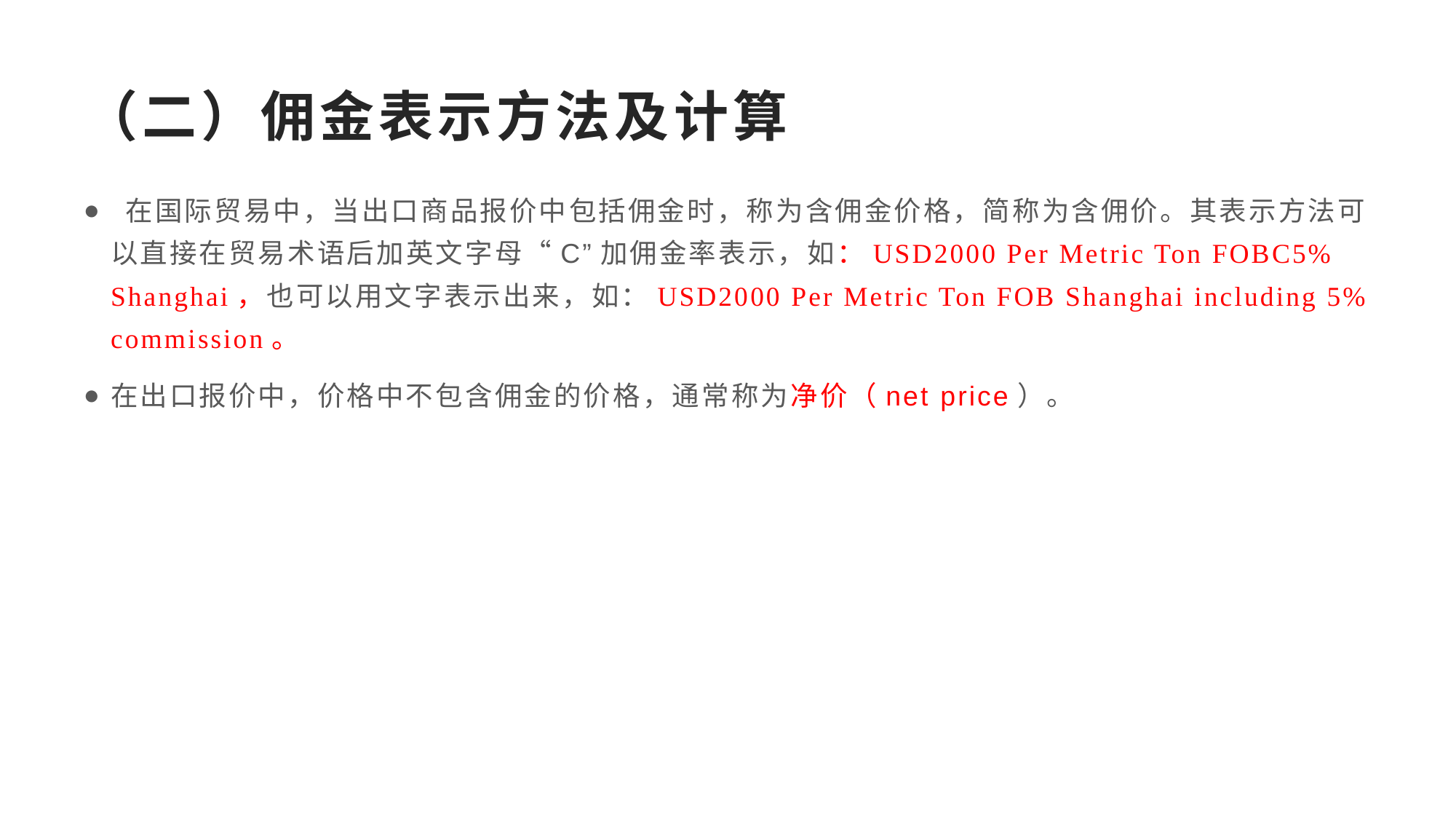

# （二）佣金表示方法及计算
 在国际贸易中，当出口商品报价中包括佣金时，称为含佣金价格，简称为含佣价。其表示方法可以直接在贸易术语后加英文字母“C”加佣金率表示，如：USD2000 Per Metric Ton FOBC5% Shanghai，也可以用文字表示出来，如：USD2000 Per Metric Ton FOB Shanghai including 5% commission。
在出口报价中，价格中不包含佣金的价格，通常称为净价（net price）。

13